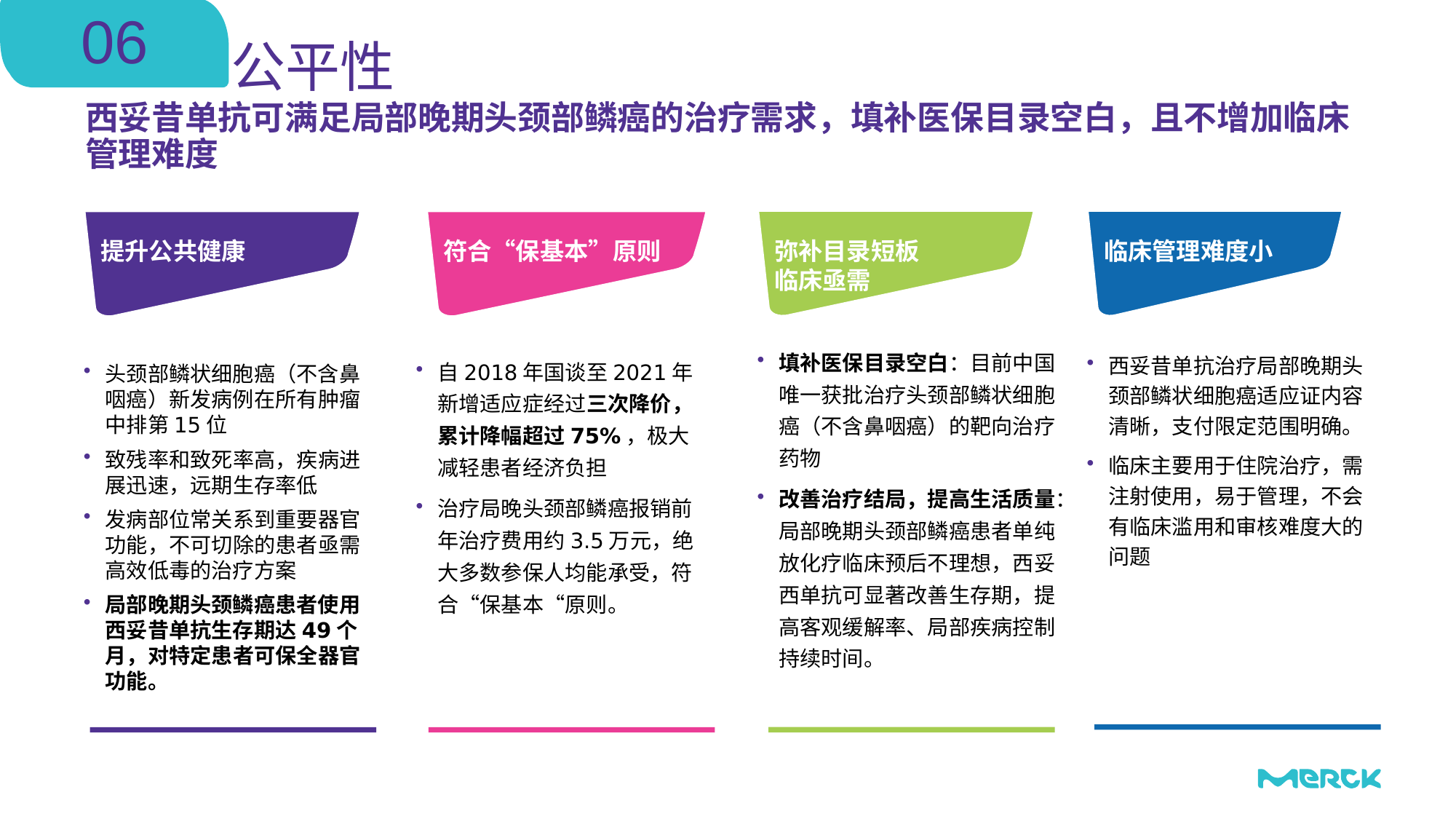

06
公平性
西妥昔单抗可满足局部晚期头颈部鳞癌的治疗需求，填补医保目录空白，且不增加临床管理难度
弥补目录短板
临床亟需

填补医保目录空白：目前中国唯一获批治疗头颈部鳞状细胞癌（不含鼻咽癌）的靶向治疗药物
改善治疗结局，提高生活质量：局部晚期头颈部鳞癌患者单纯放化疗临床预后不理想，西妥西单抗可显著改善生存期，提高客观缓解率、局部疾病控制持续时间。
临床管理难度小
西妥昔单抗治疗局部晚期头颈部鳞状细胞癌适应证内容清晰，支付限定范围明确。
临床主要用于住院治疗，需注射使用，易于管理，不会有临床滥用和审核难度大的问题
提升公共健康
头颈部鳞状细胞癌（不含鼻咽癌）新发病例在所有肿瘤中排第15位
致残率和致死率高，疾病进展迅速，远期生存率低
发病部位常关系到重要器官功能，不可切除的患者亟需高效低毒的治疗方案
局部晚期头颈鳞癌患者使用西妥昔单抗生存期达49个月，对特定患者可保全器官功能。
符合“保基本”原则
自2018年国谈至2021年新增适应症经过三次降价，累计降幅超过75%，极大减轻患者经济负担
治疗局晚头颈部鳞癌报销前年治疗费用约3.5万元，绝大多数参保人均能承受，符合“保基本“原则。